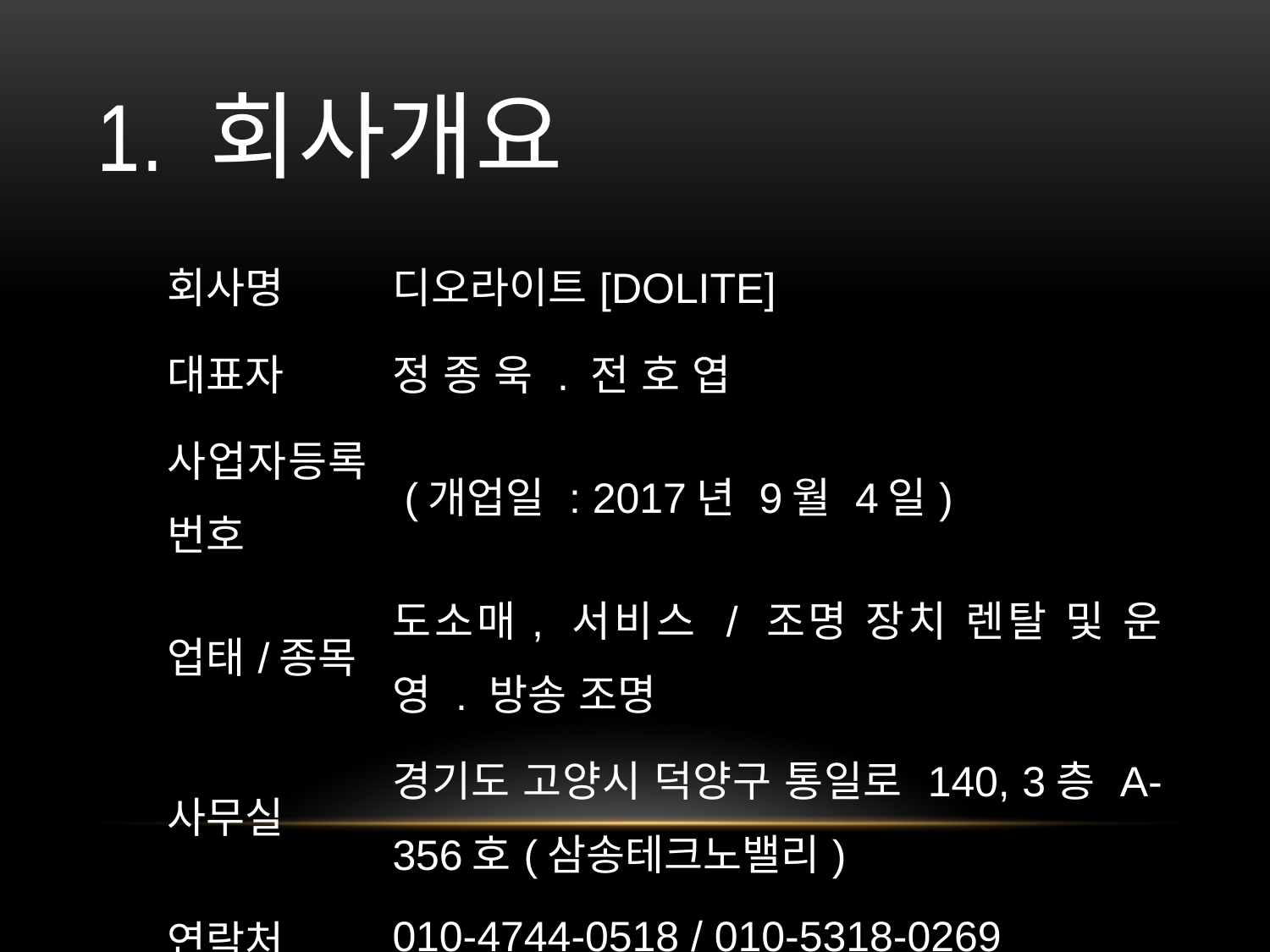

# 1. 회사개요
| 회사명 | 디오라이트[DOLITE] |
| --- | --- |
| 대표자 | 정 종 욱 . 전 호 엽 |
| 사업자등록번호 | (개업일 : 2017년 9월 4일) |
| 업태/종목 | 도소매, 서비스 / 조명 장치 렌탈 및 운영 . 방송 조명 |
| 사무실 | 경기도 고양시 덕양구 통일로 140, 3층 A-356호(삼송테크노밸리) |
| 연락처 | 010-4744-0518 / 010-5318-0269 |
| 사업분야 | 조명 디자인/렌탈/운영, |